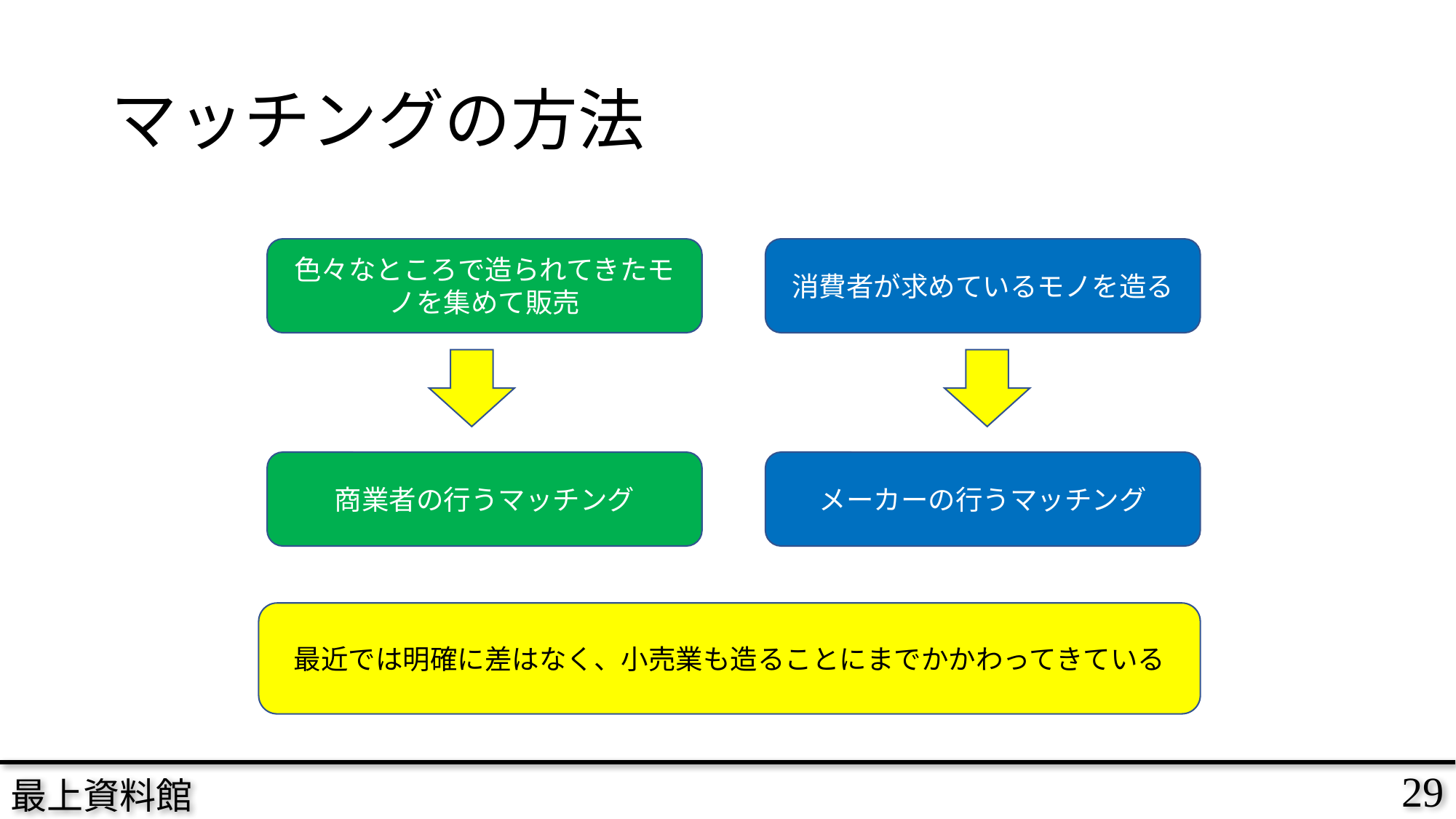

# マッチングの方法
色々なところで造られてきたモノを集めて販売
消費者が求めているモノを造る

商業者の行うマッチング
メーカーの行うマッチング
最近では明確に差はなく、小売業も造ることにまでかかわってきている